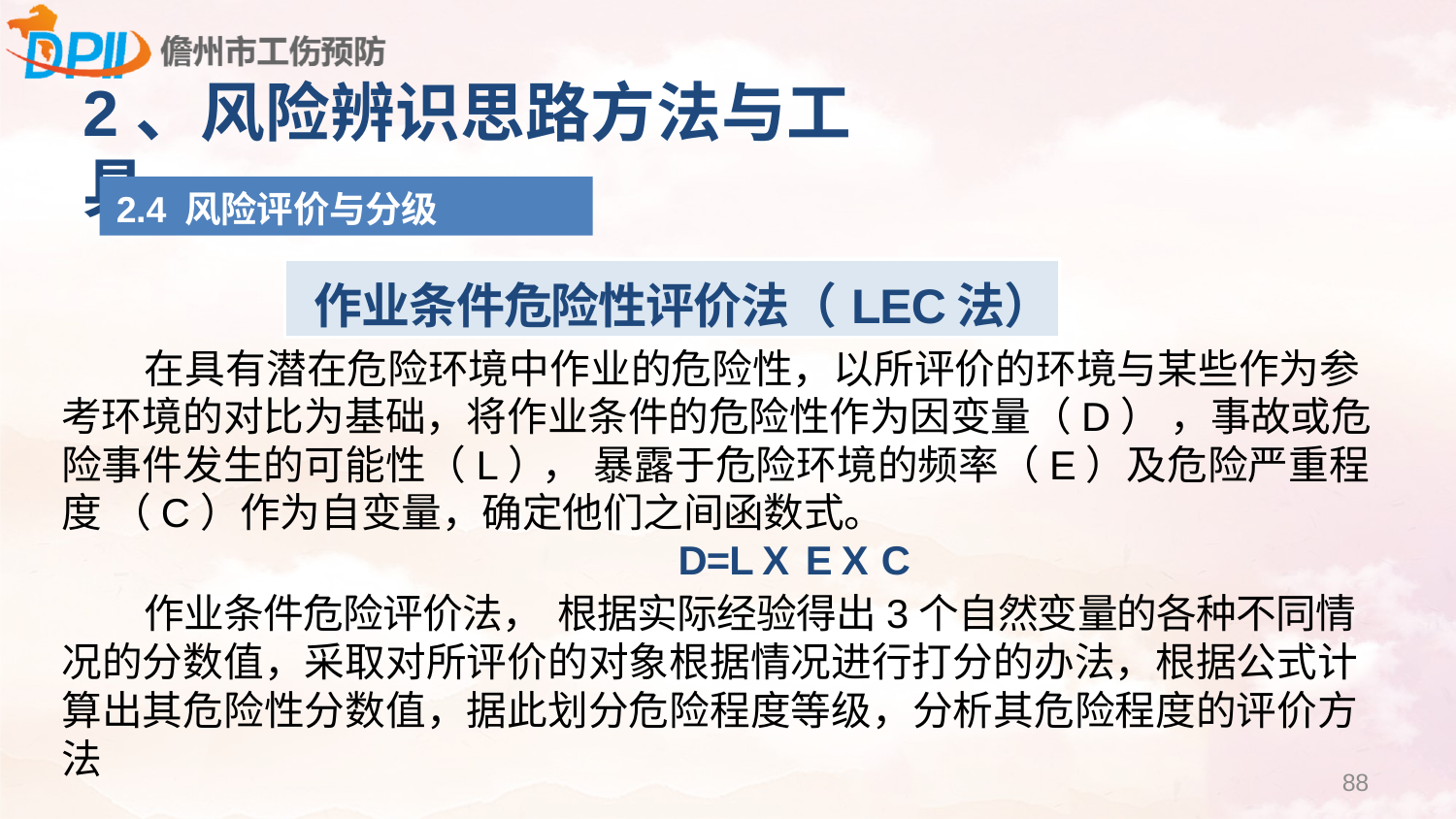

2、风险辨识思路方法与工具

2.4 风险评价与分级
| 作业条件危险性评价法（LEC法） |
| --- |

在具有潜在危险环境中作业的危险性，以所评价的环境与某些作为参 考环境的对比为基础，将作业条件的危险性作为因变量（D） ，事故或危  险事件发生的可能性（L）， 暴露于危险环境的频率（E）及危险严重程度 （C）作为自变量，确定他们之间函数式。
D=L X E X C
作业条件危险评价法，  根据实际经验得出3个自然变量的各种不同情  况的分数值，采取对所评价的对象根据情况进行打分的办法，根据公式计 算出其危险性分数值，据此划分危险程度等级，分析其危险程度的评价方 法

88